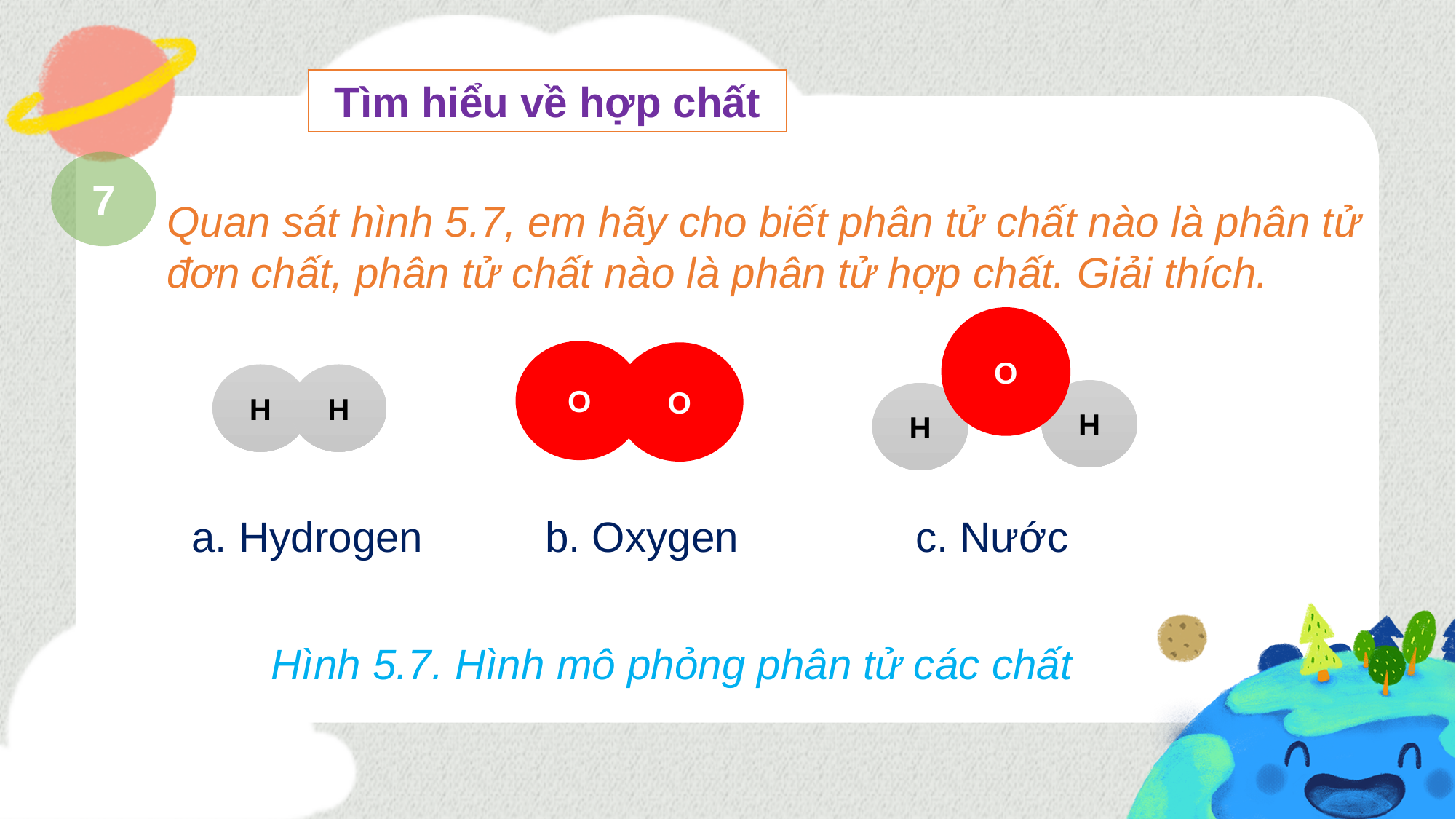

Tìm hiểu về hợp chất
7
Quan sát hình 5.7, em hãy cho biết phân tử chất nào là phân tử đơn chất, phân tử chất nào là phân tử hợp chất. Giải thích.
O
H
H
O
O
H
H
a. Hydrogen	    b. Oxygen               c. Nước
Hình 5.7. Hình mô phỏng phân tử các chất
延时符